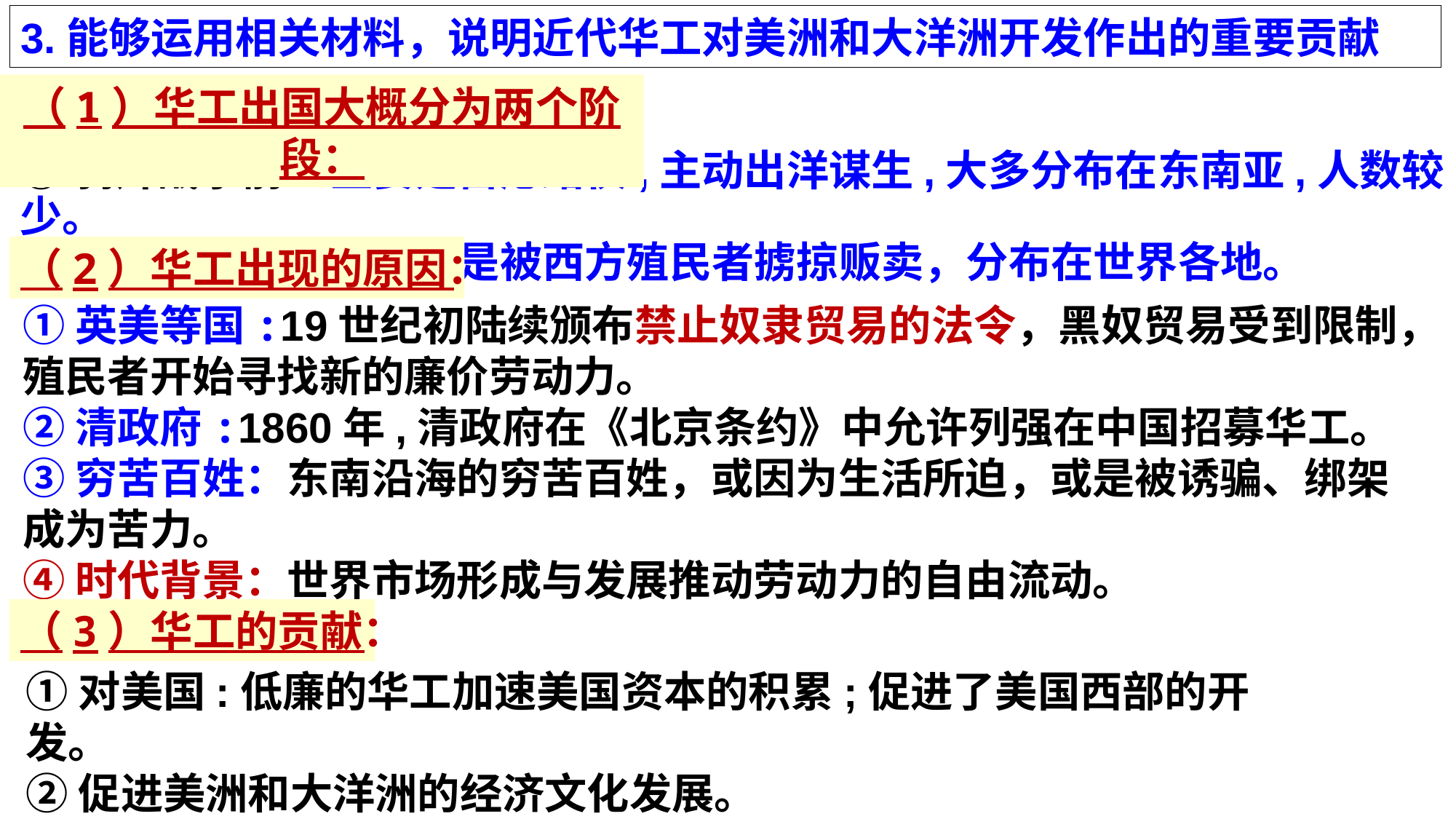

3.能够运用相关材料，说明近代华工对美洲和大洋洲开发作出的重要贡献
（1）华工出国大概分为两个阶段：
①鸦片战争前:主要是自愿结伙,主动出洋谋生,大多分布在东南亚,人数较少。
②鸦片战争后:几乎全是被西方殖民者掳掠贩卖，分布在世界各地。
（2）华工出现的原因：
①英美等国:19世纪初陆续颁布禁止奴隶贸易的法令，黑奴贸易受到限制，殖民者开始寻找新的廉价劳动力。
②清政府:1860年,清政府在《北京条约》中允许列强在中国招募华工。
③穷苦百姓：东南沿海的穷苦百姓，或因为生活所迫，或是被诱骗、绑架成为苦力。
④时代背景：世界市场形成与发展推动劳动力的自由流动。
（3）华工的贡献：
①对美国:低廉的华工加速美国资本的积累;促进了美国西部的开发。
②促进美洲和大洋洲的经济文化发展。
③在世界各地保留和传播着中华文化。